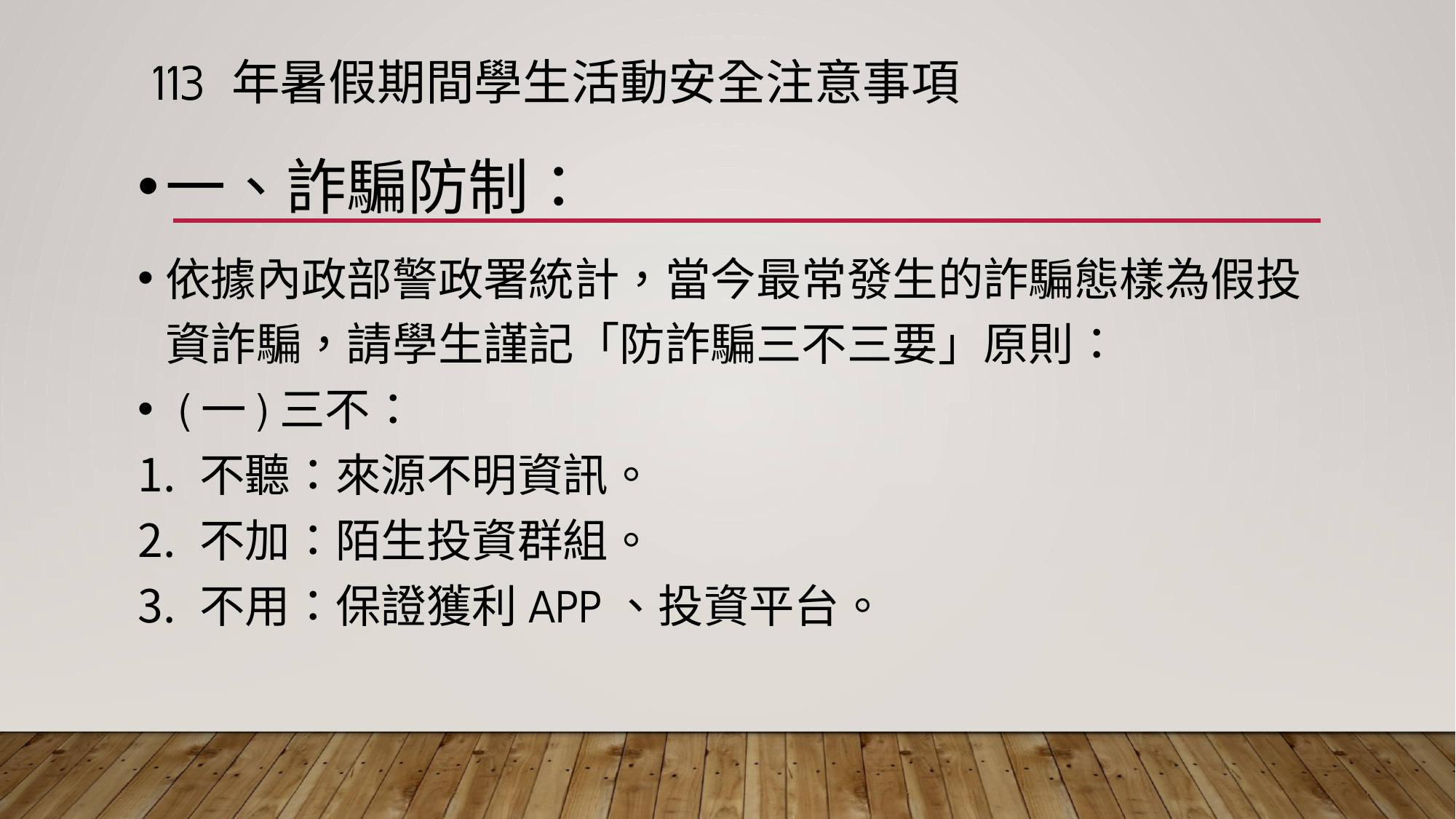

# 113 年暑假期間學生活動安全注意事項
一、詐騙防制：

依據內政部警政署統計，當今最常發生的詐騙態樣為假投資詐騙，請學生謹記「防詐騙三不三要」原則：
 (一)三不：
不聽：來源不明資訊。
不加：陌生投資群組。
不用：保證獲利APP、投資平台。